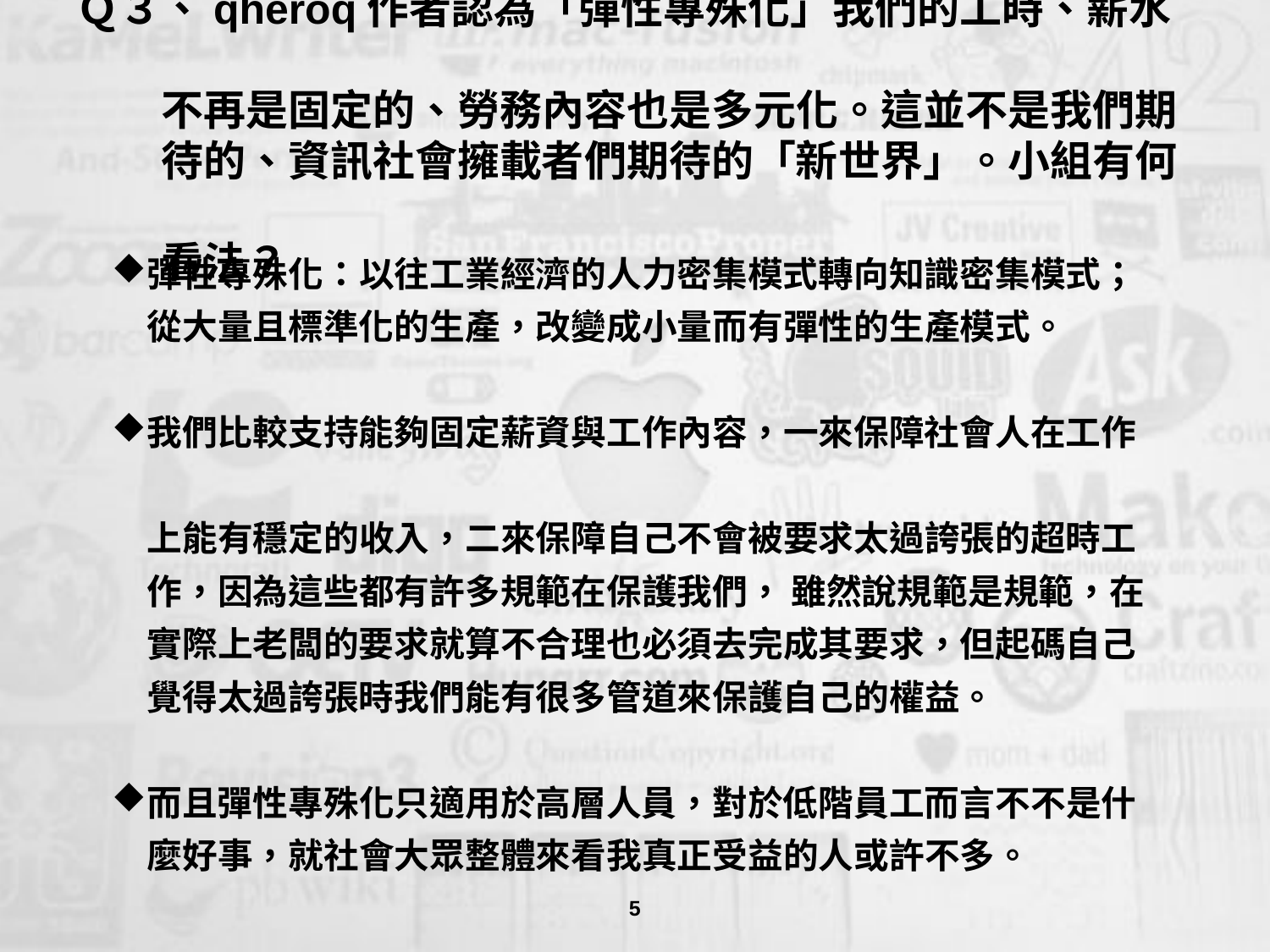

# Ｑ３、qheroq作者認為「彈性專殊化」我們的工時、薪水　 　　不再是固定的、勞務內容也是多元化。這並不是我們期 　　待的、資訊社會擁載者們期待的「新世界」。小組有何　 　　看法？

彈性專殊化：以往工業經濟的人力密集模式轉向知識密集模式；
　從大量且標準化的生產，改變成小量而有彈性的生產模式。

我們比較支持能夠固定薪資與工作內容，一來保障社會人在工作
　上能有穩定的收入，二來保障自己不會被要求太過誇張的超時工
　作，因為這些都有許多規範在保護我們， 雖然說規範是規範，在
　實際上老闆的要求就算不合理也必須去完成其要求，但起碼自己
　覺得太過誇張時我們能有很多管道來保護自己的權益。

而且彈性專殊化只適用於高層人員，對於低階員工而言不不是什
　麼好事，就社會大眾整體來看我真正受益的人或許不多。
5